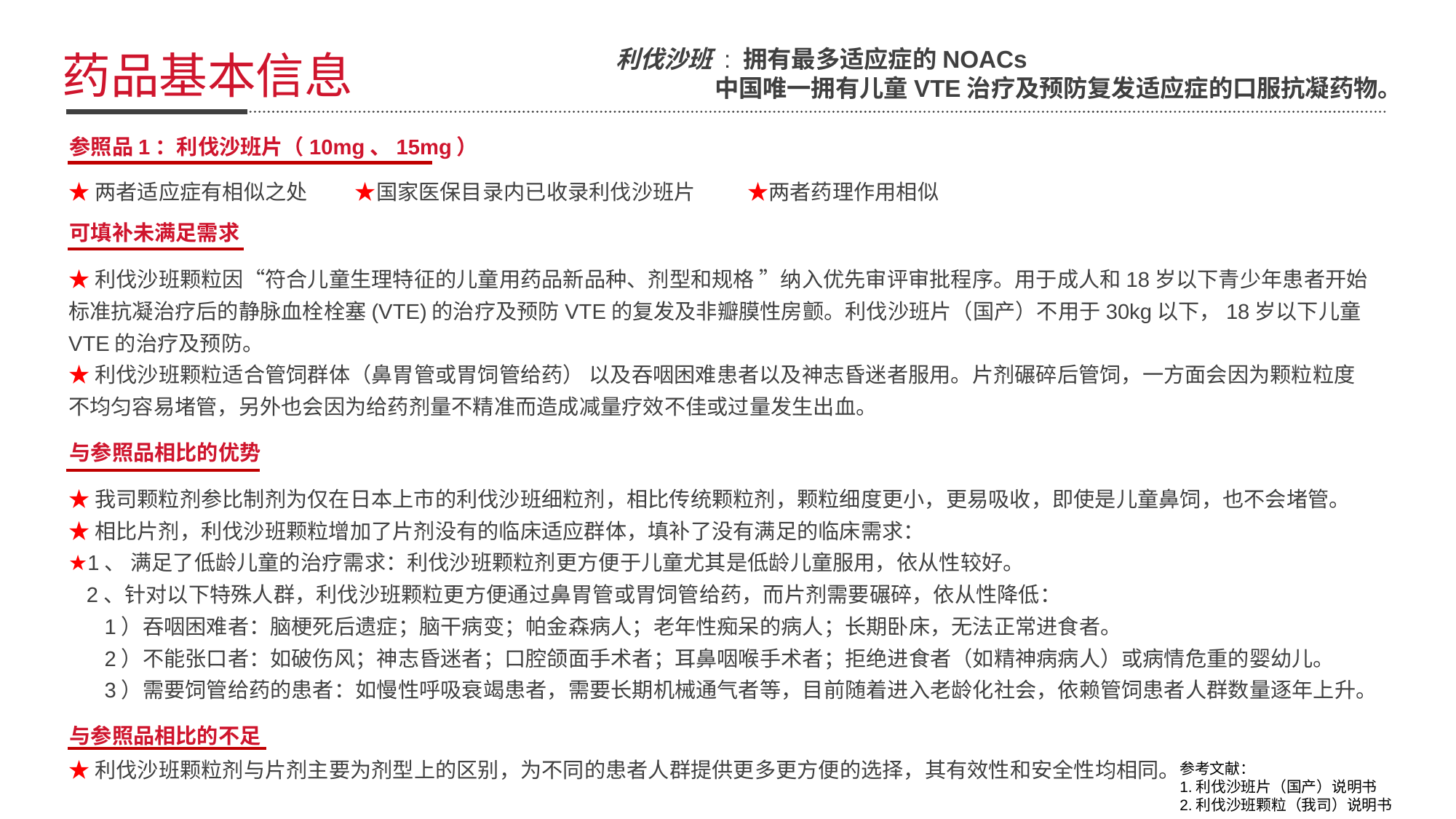

利伐沙班 : 拥有最多适应症的NOACs
                 中国唯一拥有儿童VTE治疗及预防复发适应症的口服抗凝药物。
药品基本信息
参照品1：利伐沙班片（10mg、15mg）

★两者适应症有相似之处          ★国家医保目录内已收录利伐沙班片           ★两者药理作用相似
可填补未满足需求
★利伐沙班颗粒因“符合儿童生理特征的儿童用药品新品种、剂型和规格 ”纳入优先审评审批程序。用于成人和18岁以下青少年患者开始标准抗凝治疗后的静脉血栓栓塞(VTE)的治疗及预防VTE的复发及非瓣膜性房颤。利伐沙班片（国产）不用于30kg以下，18岁以下儿童VTE的治疗及预防。
★利伐沙班颗粒适合管饲群体（鼻胃管或胃饲管给药） 以及吞咽困难患者以及神志昏迷者服用。片剂碾碎后管饲，一方面会因为颗粒粒度不均匀容易堵管，另外也会因为给药剂量不精准而造成减量疗效不佳或过量发生出血。
与参照品相比的优势
★我司颗粒剂参比制剂为仅在日本上市的利伐沙班细粒剂，相比传统颗粒剂，颗粒细度更小，更易吸收，即使是儿童鼻饲，也不会堵管。
★相比片剂，利伐沙班颗粒增加了片剂没有的临床适应群体，填补了没有满足的临床需求：
★1、 满足了低龄儿童的治疗需求：利伐沙班颗粒剂更方便于儿童尤其是低龄儿童服用，依从性较好。
   2、针对以下特殊人群，利伐沙班颗粒更方便通过鼻胃管或胃饲管给药，而片剂需要碾碎，依从性降低：
      1）吞咽困难者：脑梗死后遗症；脑干病变；帕金森病人；老年性痴呆的病人；长期卧床，无法正常进食者。
      2）不能张口者：如破伤风；神志昏迷者；口腔颌面手术者；耳鼻咽喉手术者；拒绝进食者（如精神病病人）或病情危重的婴幼儿。
      3）需要饲管给药的患者：如慢性呼吸衰竭患者，需要长期机械通气者等，目前随着进入老龄化社会，依赖管饲患者人群数量逐年上升。
与参照品相比的不足
★利伐沙班颗粒剂与片剂主要为剂型上的区别，为不同的患者人群提供更多更方便的选择，其有效性和安全性均相同。
参考文献：
1.利伐沙班片（国产）说明书
2.利伐沙班颗粒（我司）说明书